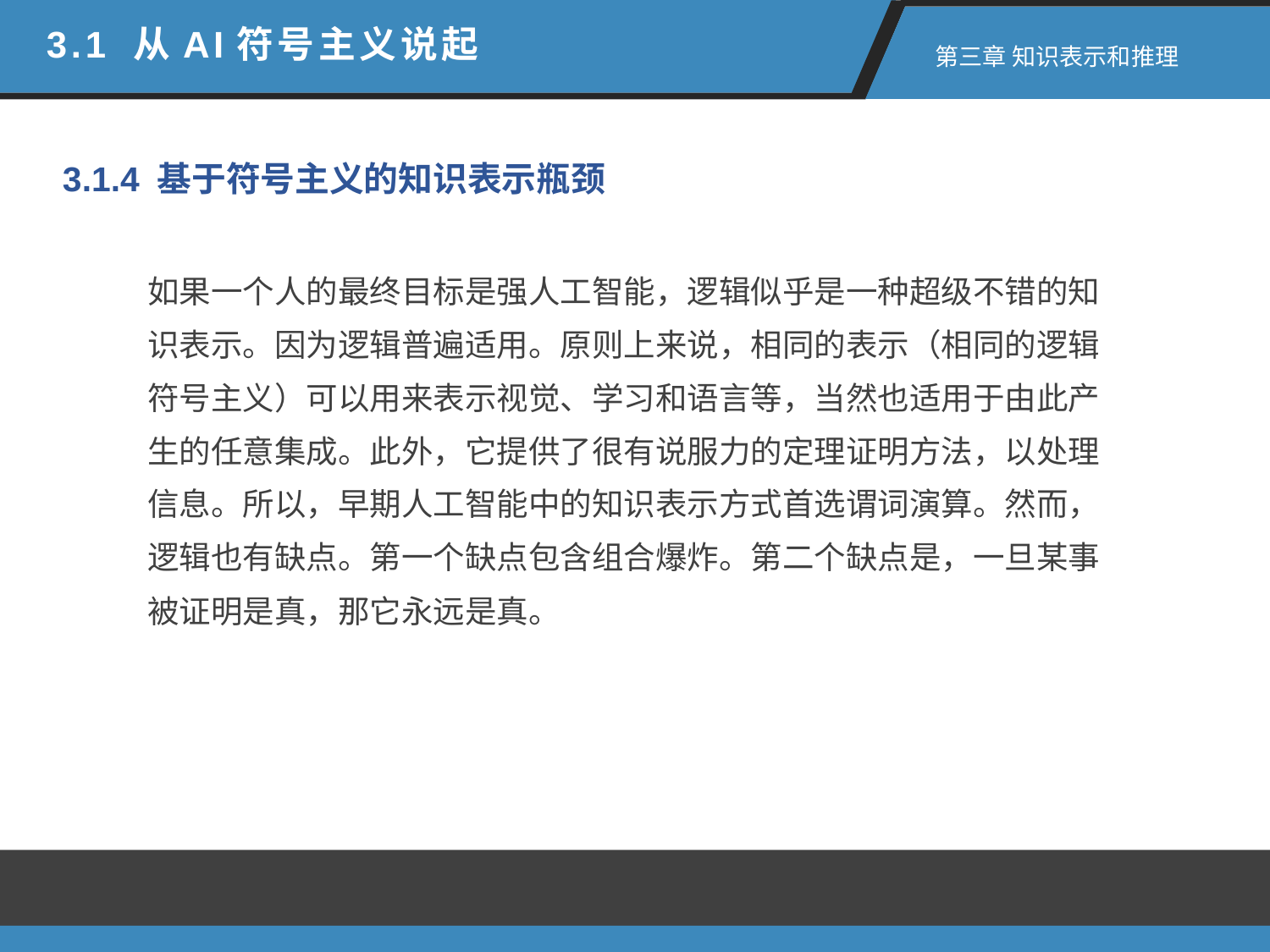

3.1 从AI符号主义说起
  第三章 知识表示和推理
3.1.4 基于符号主义的知识表示瓶颈
如果一个人的最终目标是强人工智能，逻辑似乎是一种超级不错的知识表示。因为逻辑普遍适用。原则上来说，相同的表示（相同的逻辑符号主义）可以用来表示视觉、学习和语言等，当然也适用于由此产生的任意集成。此外，它提供了很有说服力的定理证明方法，以处理信息。所以，早期人工智能中的知识表示方式首选谓词演算。然而，逻辑也有缺点。第一个缺点包含组合爆炸。第二个缺点是，一旦某事被证明是真，那它永远是真。